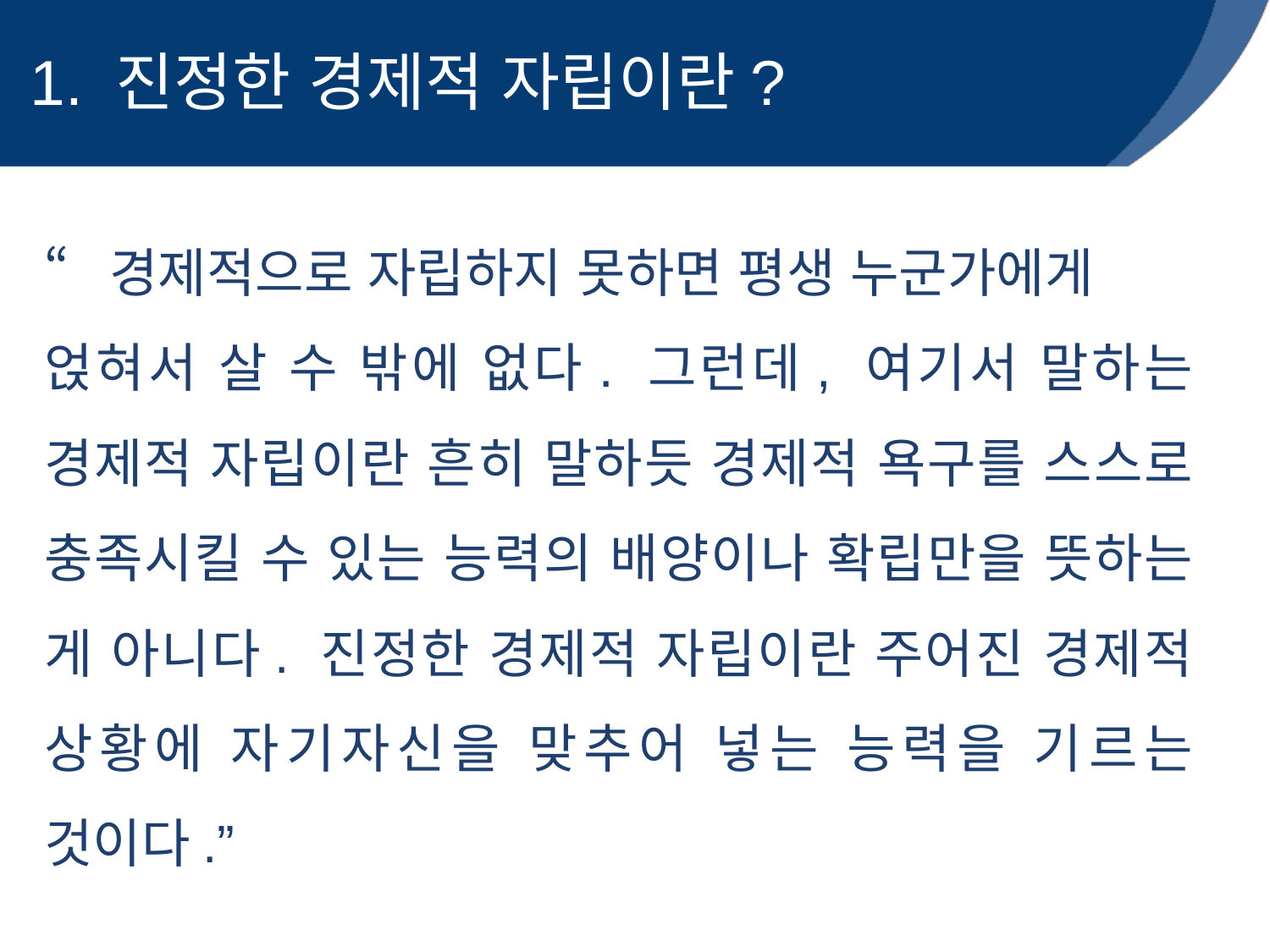

1. 진정한 경제적 자립이란?
“경제적으로 자립하지 못하면 평생 누군가에게
얹혀서 살 수 밖에 없다. 그런데, 여기서 말하는 경제적 자립이란 흔히 말하듯 경제적 욕구를 스스로 충족시킬 수 있는 능력의 배양이나 확립만을 뜻하는 게 아니다. 진정한 경제적 자립이란 주어진 경제적 상황에 자기자신을 맞추어 넣는 능력을 기르는 것이다.”